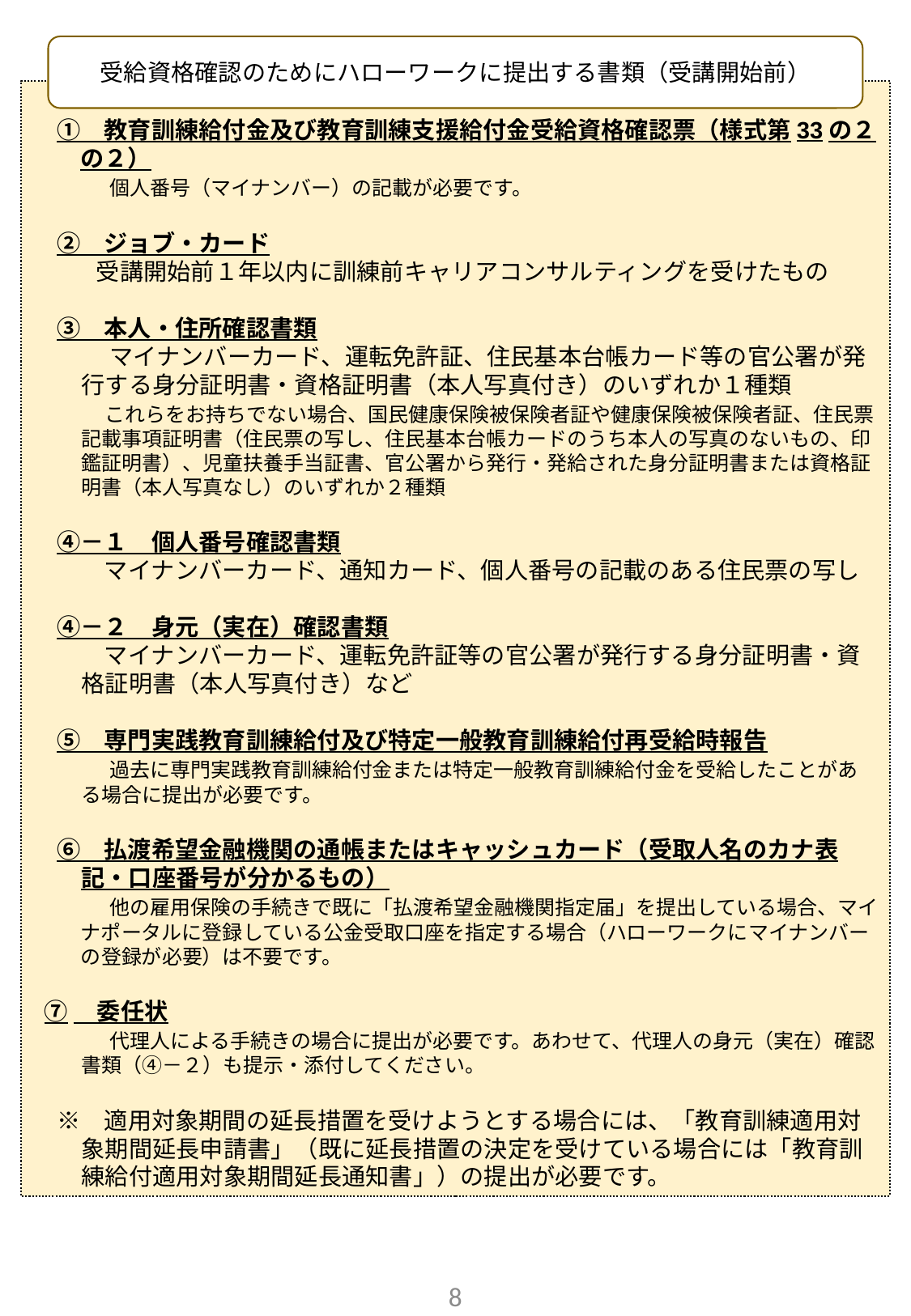

受給資格確認のためにハローワークに提出する書類（受講開始前）

　①　教育訓練給付金及び教育訓練支援給付金受給資格確認票（様式第33の２の２）
　　　 個人番号（マイナンバー）の記載が必要です。

　②　ジョブ・カード
　　   受講開始前１年以内に訓練前キャリアコンサルティングを受けたもの

　③　本人・住所確認書類
　　　 マイナンバーカード、運転免許証、住民基本台帳カード等の官公署が発行する身分証明書・資格証明書（本人写真付き）のいずれか１種類
　　これらをお持ちでない場合、国民健康保険被保険者証や健康保険被保険者証、住民票記載事項証明書（住民票の写し、住民基本台帳カードのうち本人の写真のないもの、印鑑証明書）、児童扶養手当証書、官公署から発行・発給された身分証明書または資格証明書（本人写真なし）のいずれか２種類

　④－１　個人番号確認書類
　　　マイナンバーカード、通知カード、個人番号の記載のある住民票の写し

　④－２　身元（実在）確認書類
　　　マイナンバーカード、運転免許証等の官公署が発行する身分証明書・資格証明書（本人写真付き）など

　⑤　専門実践教育訓練給付及び特定一般教育訓練給付再受給時報告
　　　 過去に専門実践教育訓練給付金または特定一般教育訓練給付金を受給したことがある場合に提出が必要です。

　⑥　払渡希望金融機関の通帳またはキャッシュカード（受取人名のカナ表記・口座番号が分かるもの）
　　　 他の雇用保険の手続きで既に「払渡希望金融機関指定届」を提出している場合、マイナポータルに登録している公金受取口座を指定する場合（ハローワークにマイナンバーの登録が必要）は不要です。

  ⑦　委任状
　　　 代理人による手続きの場合に提出が必要です。あわせて、代理人の身元（実在）確認書類（④－２）も提示・添付してください。

　※　適用対象期間の延長措置を受けようとする場合には、「教育訓練適用対象期間延長申請書」（既に延長措置の決定を受けている場合には「教育訓練給付適用対象期間延長通知書」）の提出が必要です。